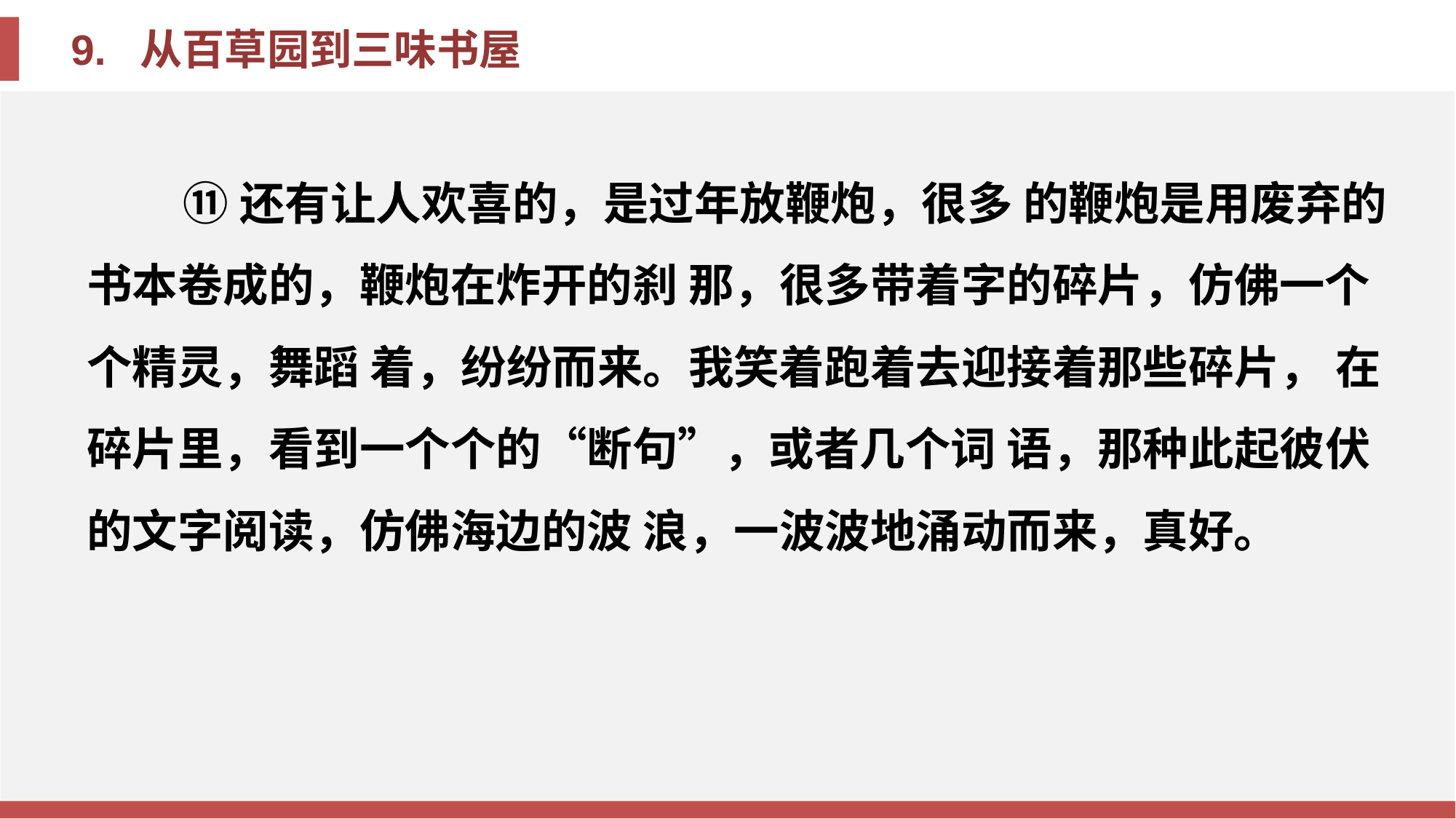

⑪还有让人欢喜的，是过年放鞭炮，很多 的鞭炮是用废弃的书本卷成的，鞭炮在炸开的刹 那，很多带着字的碎片，仿佛一个个精灵，舞蹈 着，纷纷而来。我笑着跑着去迎接着那些碎片， 在碎片里，看到一个个的“断句”，或者几个词 语，那种此起彼伏的文字阅读，仿佛海边的波 浪，一波波地涌动而来，真好。